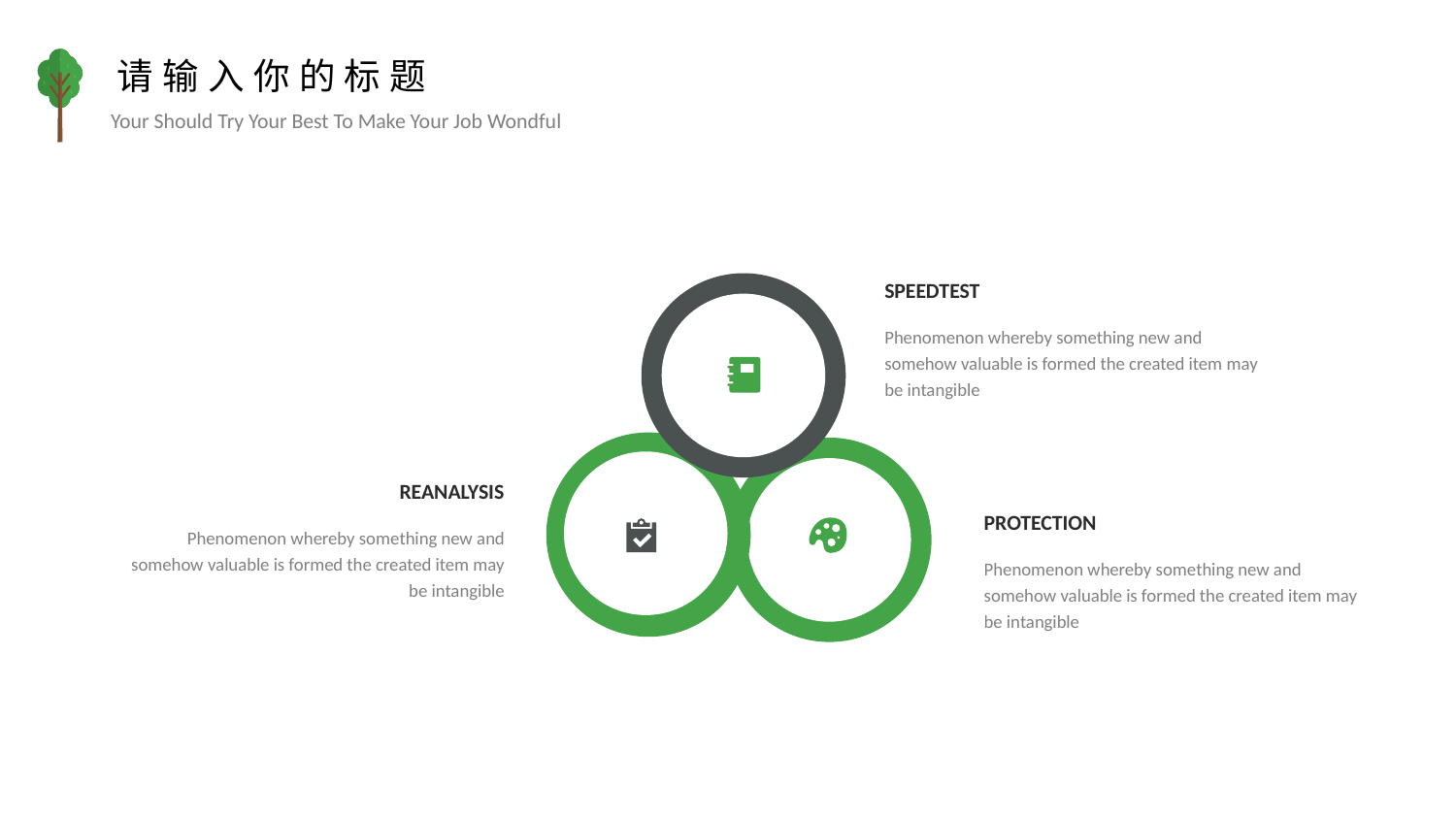

请输入你的标题
Your Should Try Your Best To Make Your Job Wondful

SPEEDTEST
Phenomenon whereby something new and somehow valuable is formed the created item may be intangible

REANALYSIS
Phenomenon whereby something new and somehow valuable is formed the created item may be intangible
PROTECTION
Phenomenon whereby something new and somehow valuable is formed the created item may be intangible